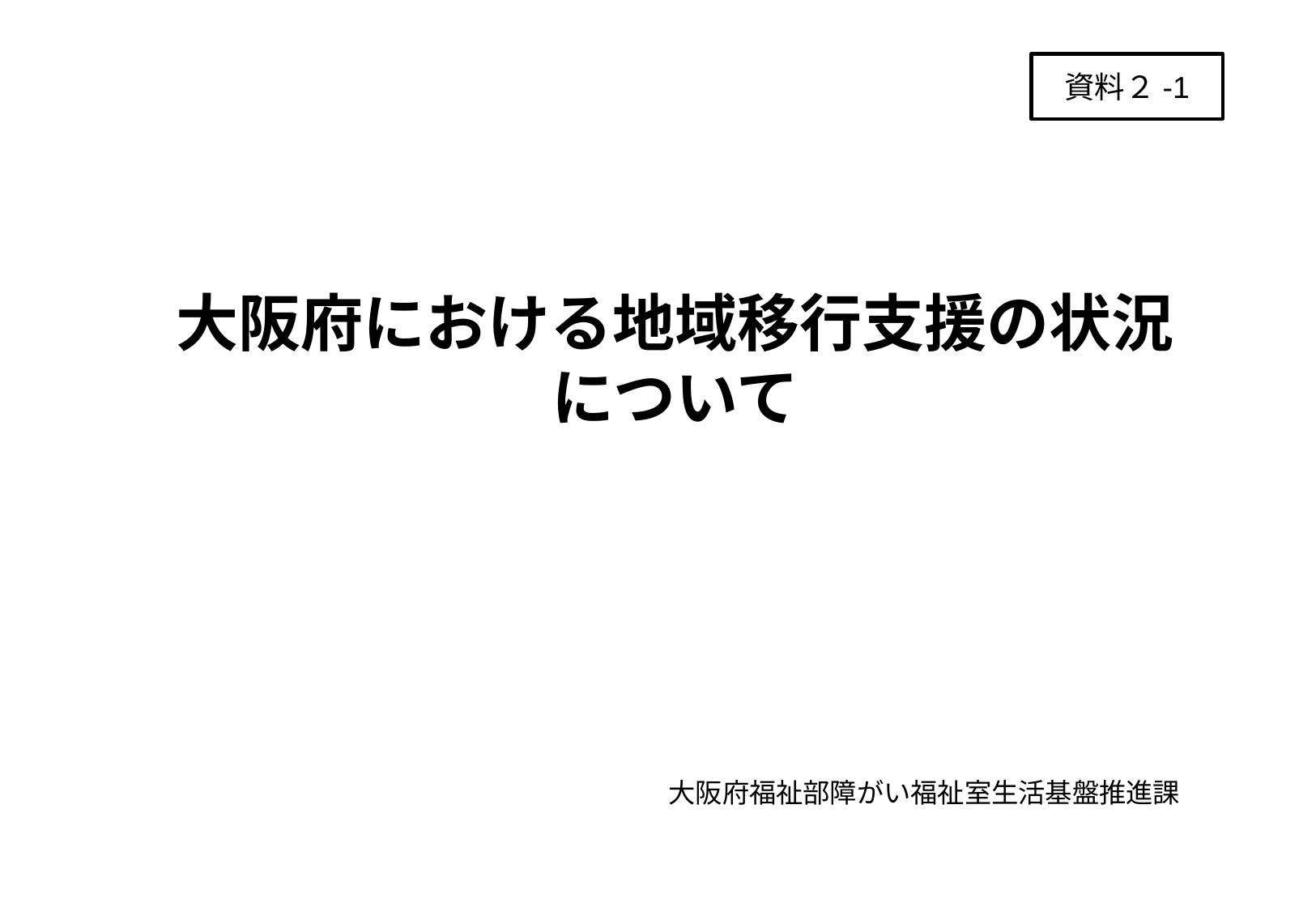

資料２-1
# 大阪府における地域移行支援の状況について
大阪府福祉部障がい福祉室生活基盤推進課